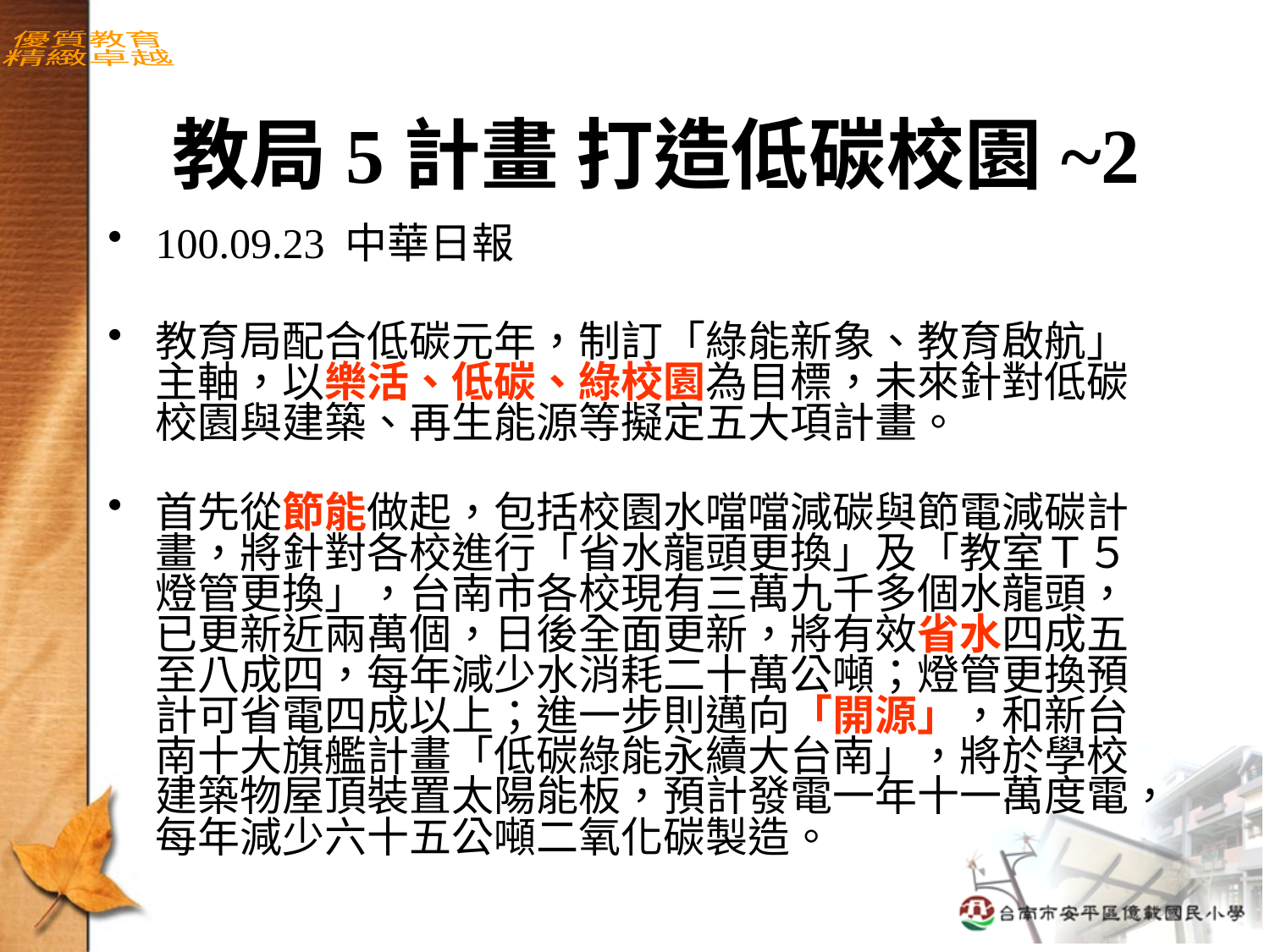

教局5計畫 打造低碳校園~2
100.09.23 中華日報

教育局配合低碳元年，制訂「綠能新象、教育啟航」主軸，以樂活、低碳、綠校園為目標，未來針對低碳校園與建築、再生能源等擬定五大項計畫。
首先從節能做起，包括校園水噹噹減碳與節電減碳計畫，將針對各校進行「省水龍頭更換」及「教室Ｔ５燈管更換」，台南市各校現有三萬九千多個水龍頭，已更新近兩萬個，日後全面更新，將有效省水四成五至八成四，每年減少水消耗二十萬公噸；燈管更換預計可省電四成以上；進一步則邁向「開源」，和新台南十大旗艦計畫「低碳綠能永續大台南」，將於學校建築物屋頂裝置太陽能板，預計發電一年十一萬度電，每年減少六十五公噸二氧化碳製造。